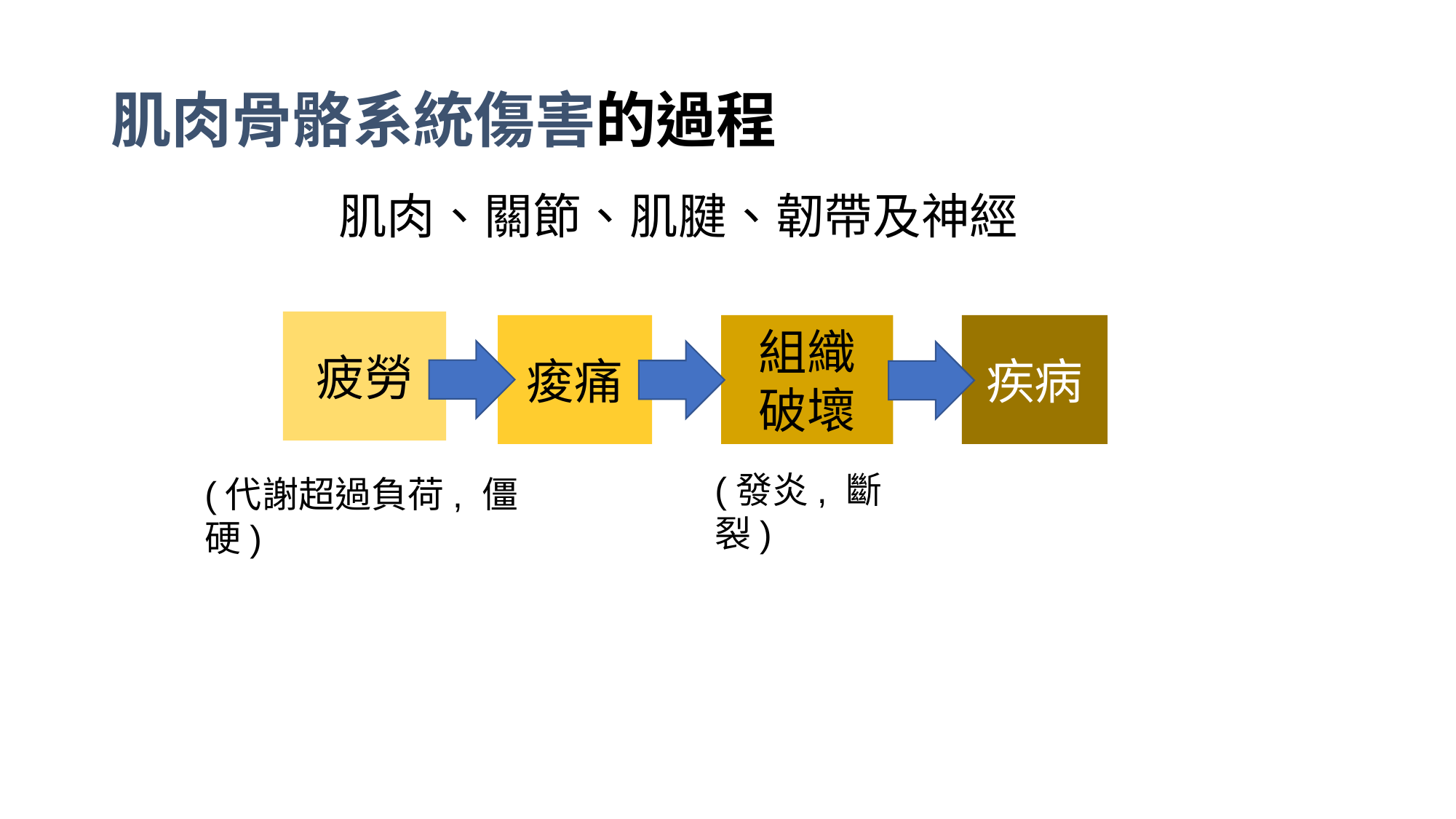

# 肌肉骨骼系統傷害的過程
肌肉、關節、肌腱、韌帶及神經
疲勞
痠痛
組織
破壞
疾病

(發炎, 斷裂)
(代謝超過負荷, 僵硬)